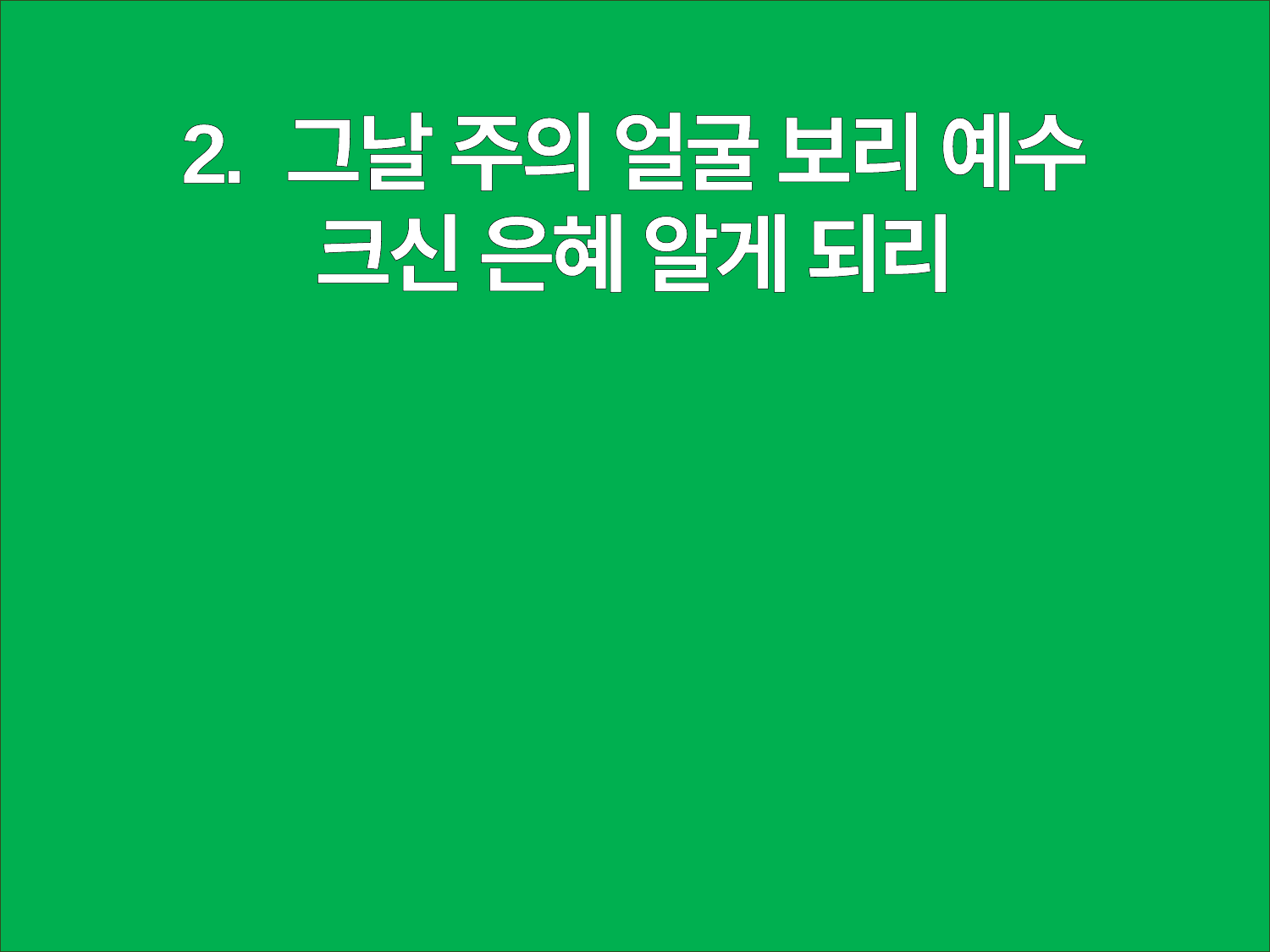

2. 그날 주의 얼굴 보리 예수
크신 은혜 알게 되리